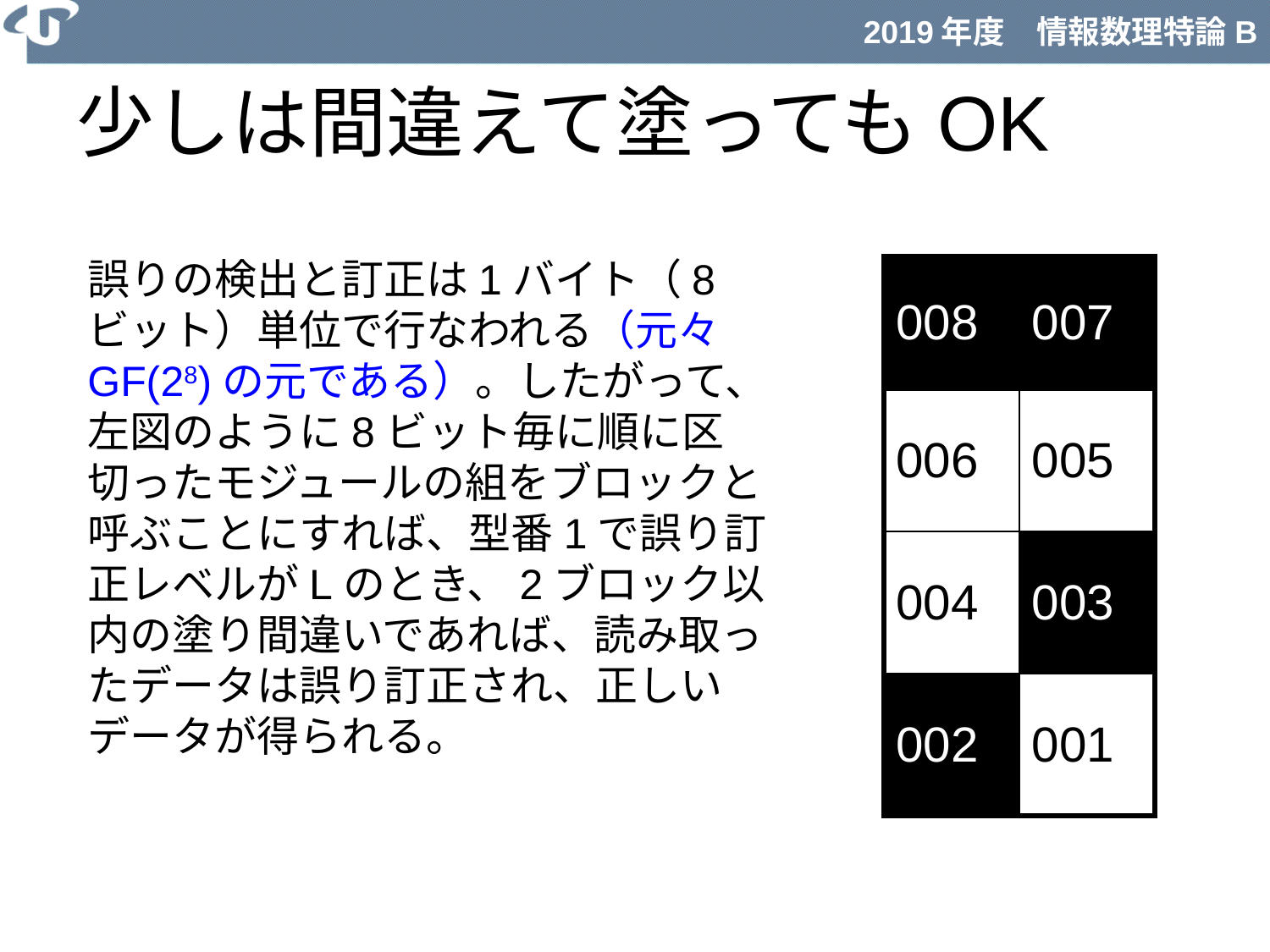

# 少しは間違えて塗ってもOK
誤りの検出と訂正は1バイト（8ビット）単位で行なわれる（元々GF(28)の元である）。したがって、左図のように8ビット毎に順に区切ったモジュールの組をブロックと呼ぶことにすれば、型番1で誤り訂正レベルがLのとき、2ブロック以内の塗り間違いであれば、読み取ったデータは誤り訂正され、正しいデータが得られる。
| 008 | 007 |
| --- | --- |
| 006 | 005 |
| 004 | 003 |
| 002 | 001 |